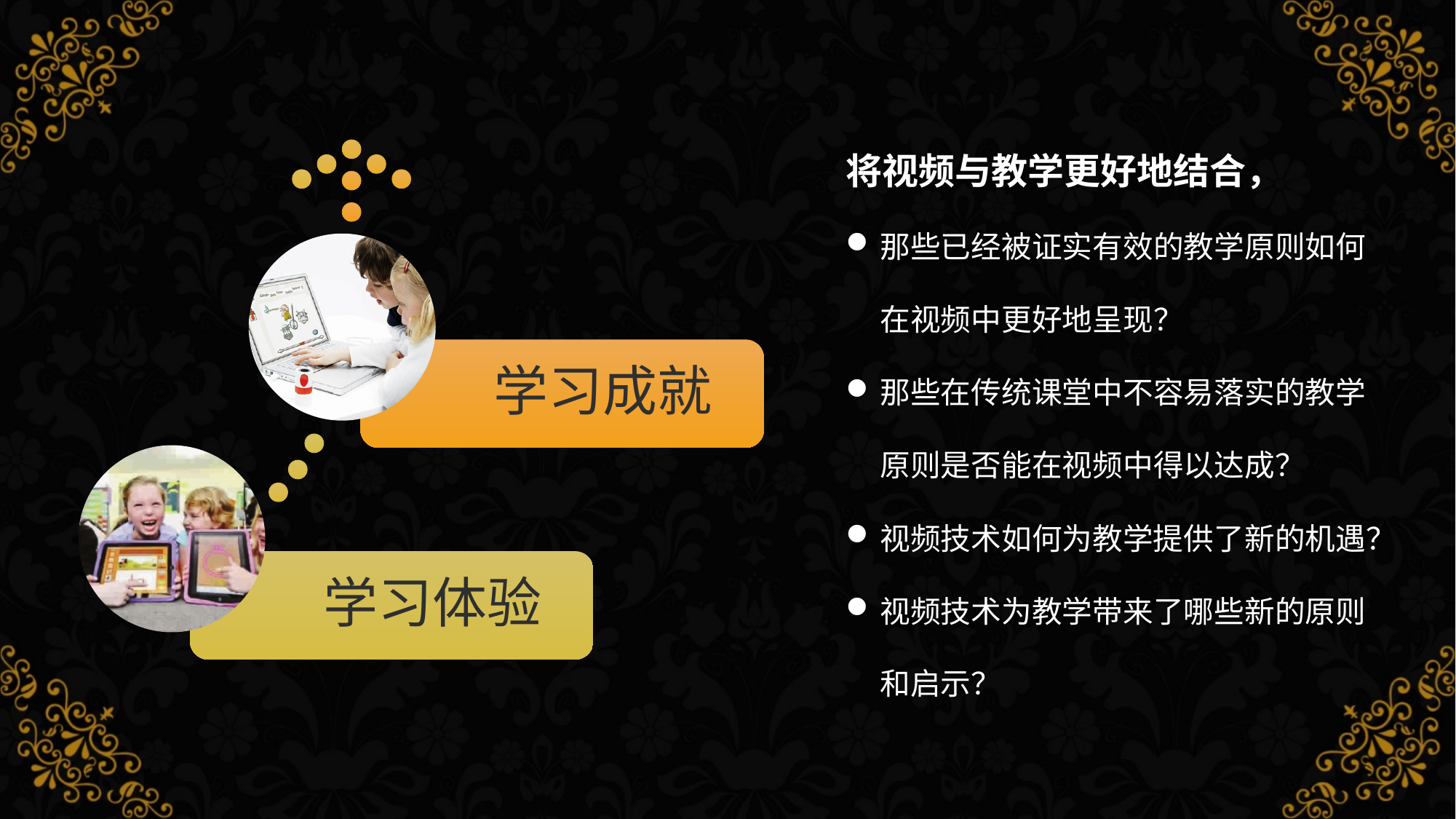

将视频与教学更好地结合，
那些已经被证实有效的教学原则如何在视频中更好地呈现？
那些在传统课堂中不容易落实的教学原则是否能在视频中得以达成？
视频技术如何为教学提供了新的机遇？
视频技术为教学带来了哪些新的原则和启示？

  学习体验
  学习成就